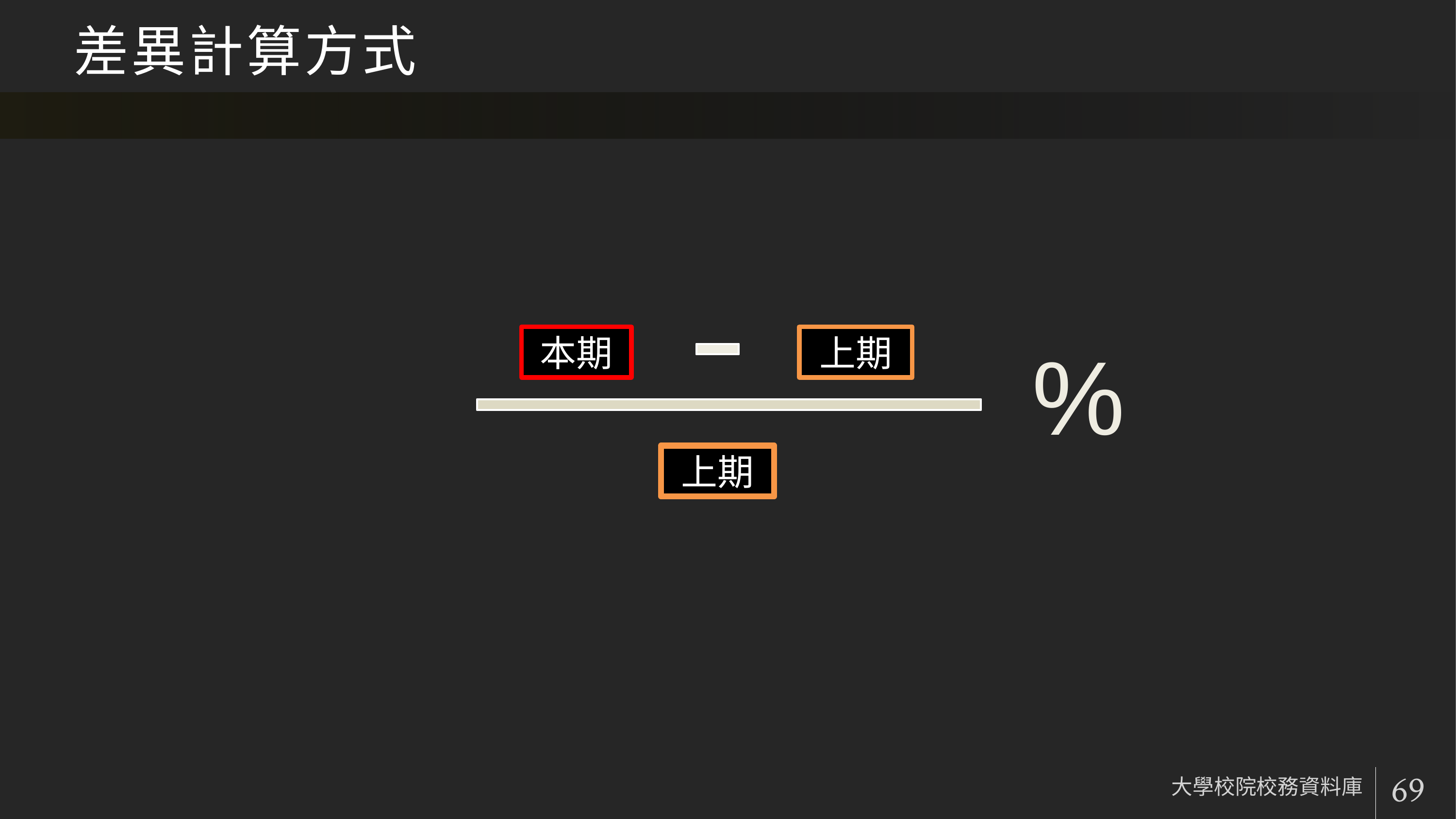

# 差異計算方式

本期

上期
%

上期
大學校院校務資料庫
69